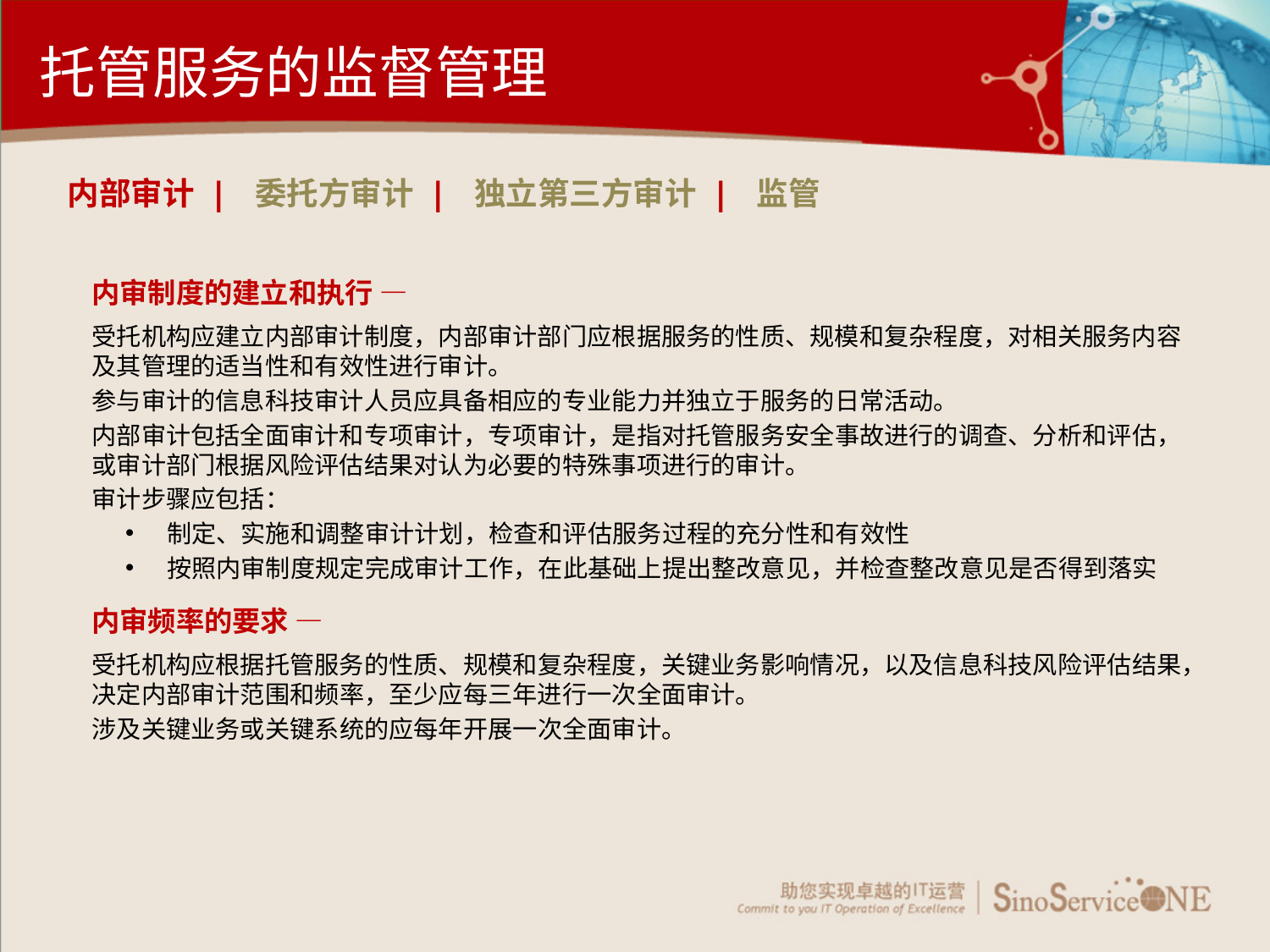

托管服务的监督管理
内部审计 | 委托方审计 | 独立第三方审计 | 监管
内审制度的建立和执行 —
受托机构应建立内部审计制度，内部审计部门应根据服务的性质、规模和复杂程度，对相关服务内容及其管理的适当性和有效性进行审计。
参与审计的信息科技审计人员应具备相应的专业能力并独立于服务的日常活动。
内部审计包括全面审计和专项审计，专项审计，是指对托管服务安全事故进行的调查、分析和评估，或审计部门根据风险评估结果对认为必要的特殊事项进行的审计。
审计步骤应包括：
 制定、实施和调整审计计划，检查和评估服务过程的充分性和有效性
 按照内审制度规定完成审计工作，在此基础上提出整改意见，并检查整改意见是否得到落实
内审频率的要求 —
受托机构应根据托管服务的性质、规模和复杂程度，关键业务影响情况，以及信息科技风险评估结果，决定内部审计范围和频率，至少应每三年进行一次全面审计。
涉及关键业务或关键系统的应每年开展一次全面审计。